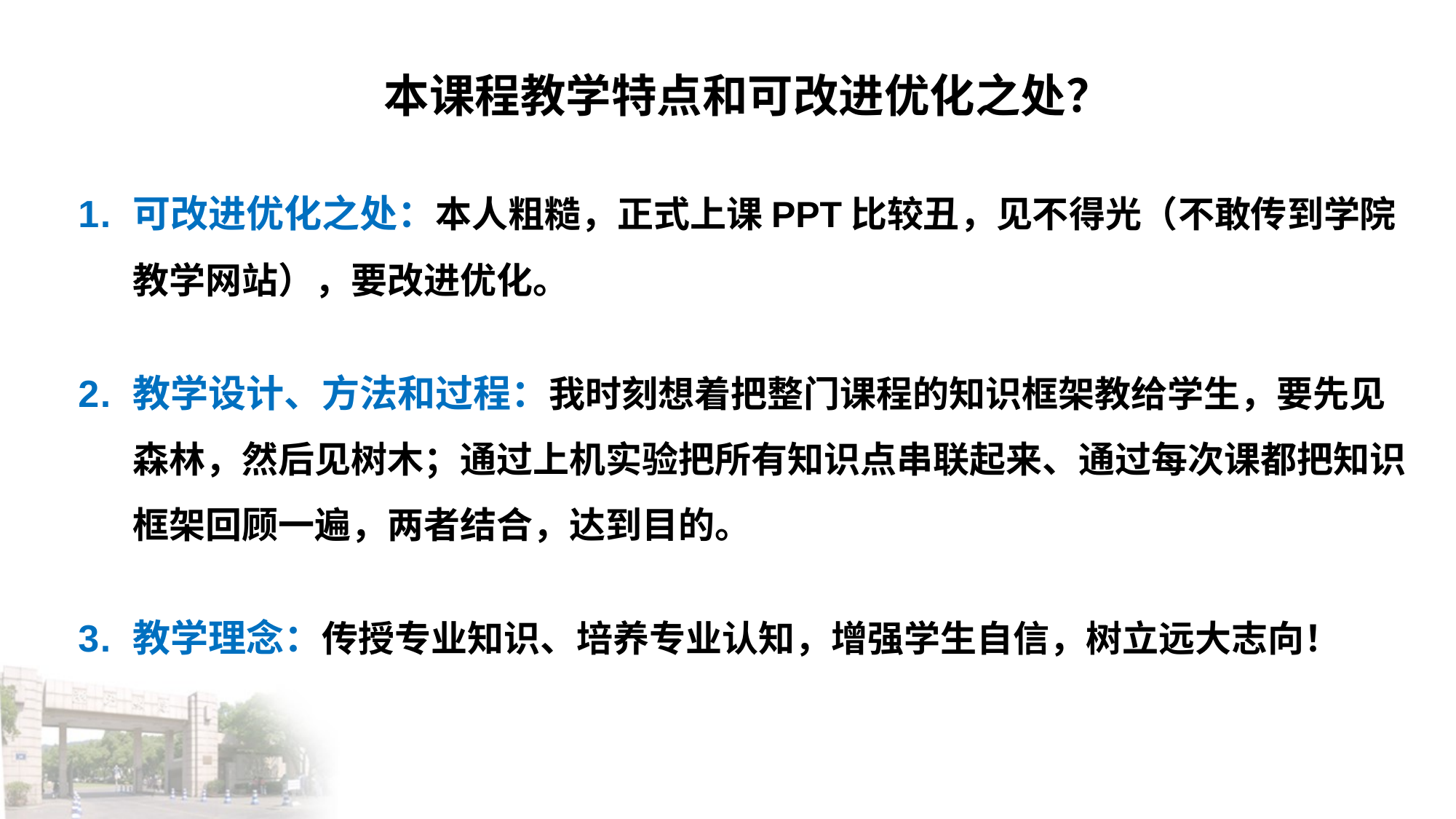

本课程教学特点和可改进优化之处？
可改进优化之处：本人粗糙，正式上课PPT比较丑，见不得光（不敢传到学院教学网站），要改进优化。
教学设计、方法和过程：我时刻想着把整门课程的知识框架教给学生，要先见森林，然后见树木；通过上机实验把所有知识点串联起来、通过每次课都把知识框架回顾一遍，两者结合，达到目的。
教学理念：传授专业知识、培养专业认知，增强学生自信，树立远大志向！